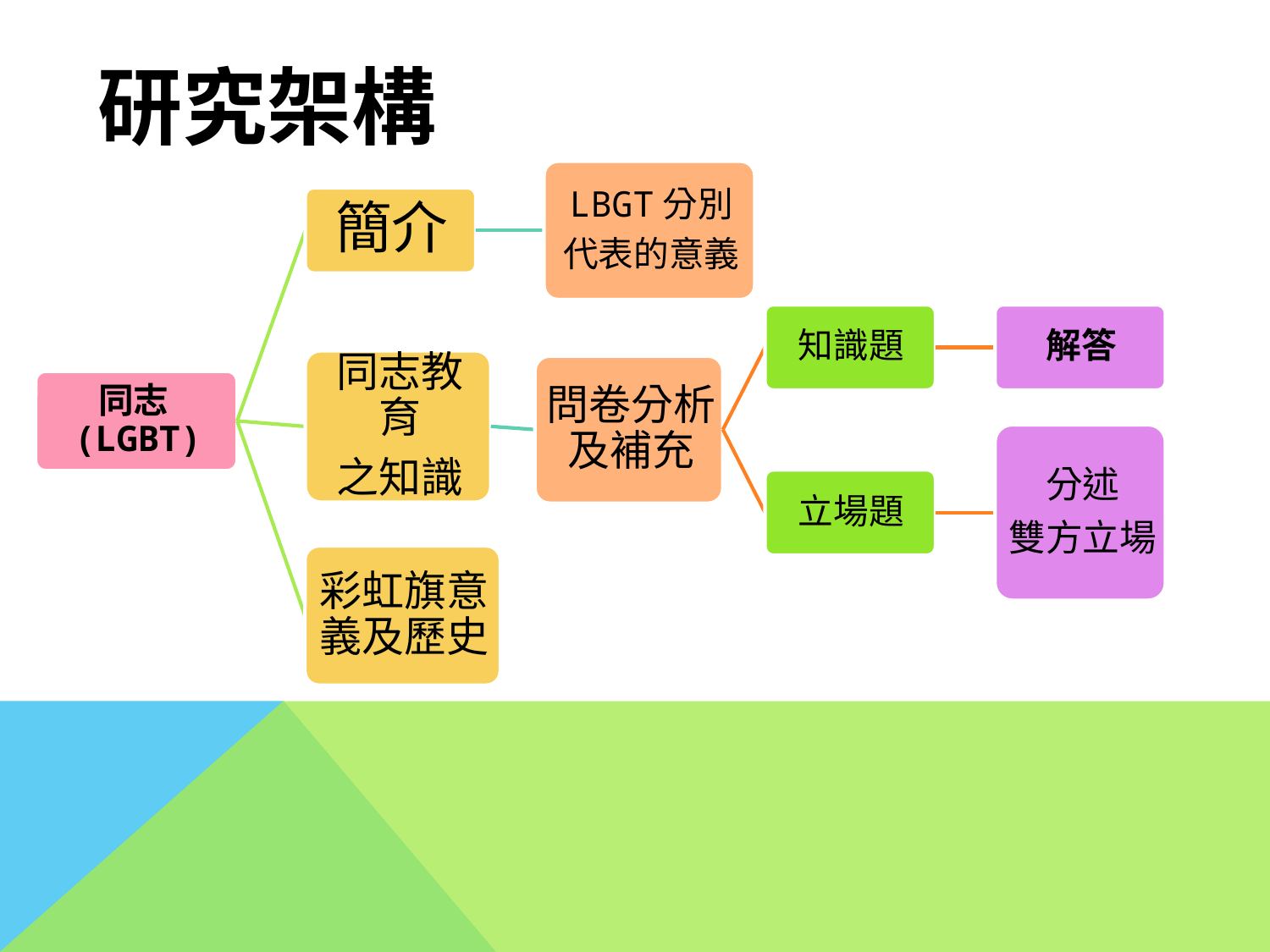

# 研究架構
同志(LGBT)

簡介

LBGT分別
代表的意義

同志教育
之知識

問卷分析及補充

知識題

解答

立場題

分述
雙方立場

彩虹旗意義及歷史